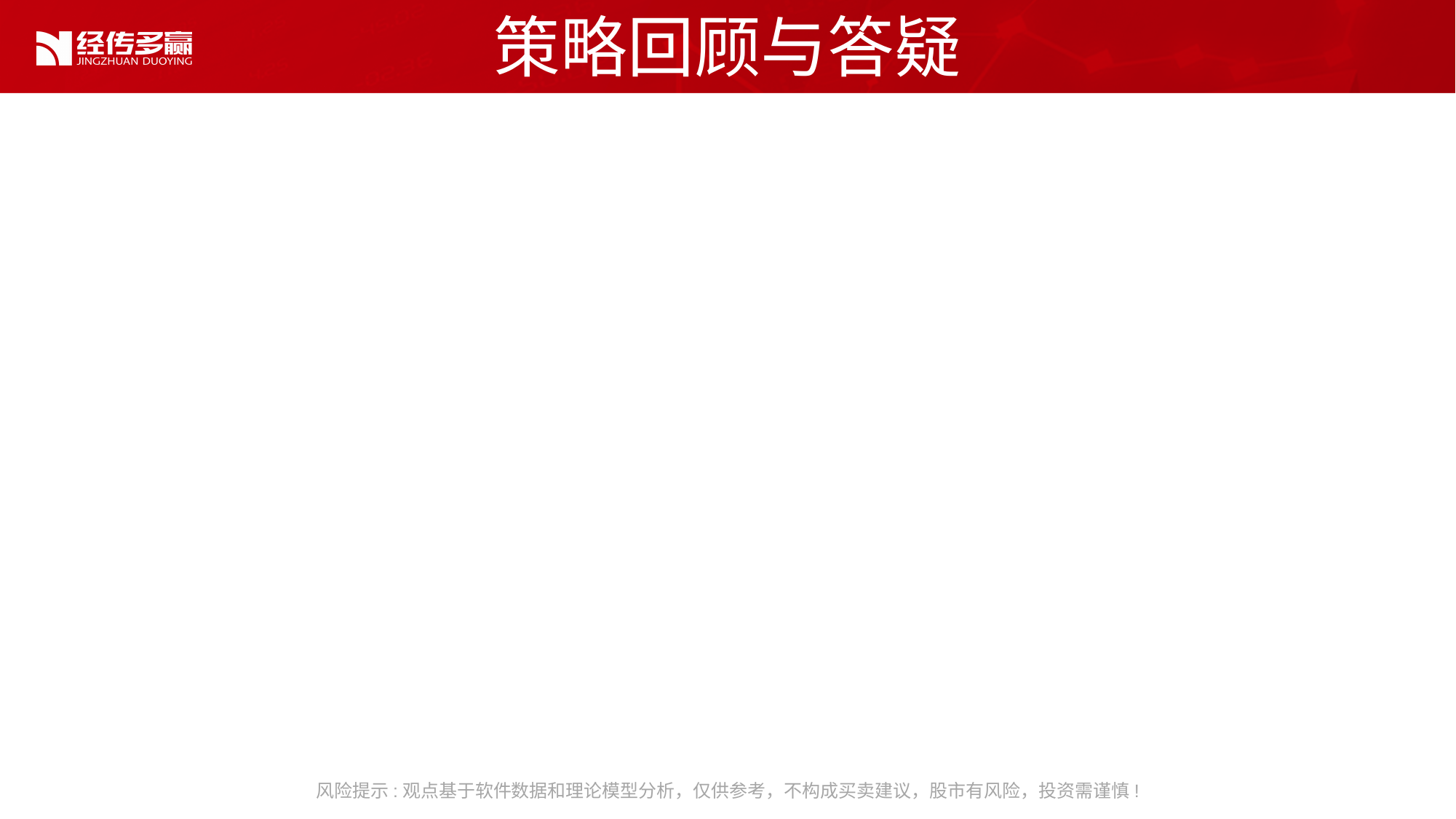

策略回顾与答疑
风险提示:观点基于软件数据和理论模型分析，仅供参考，不构成买卖建议，股市有风险，投资需谨慎!